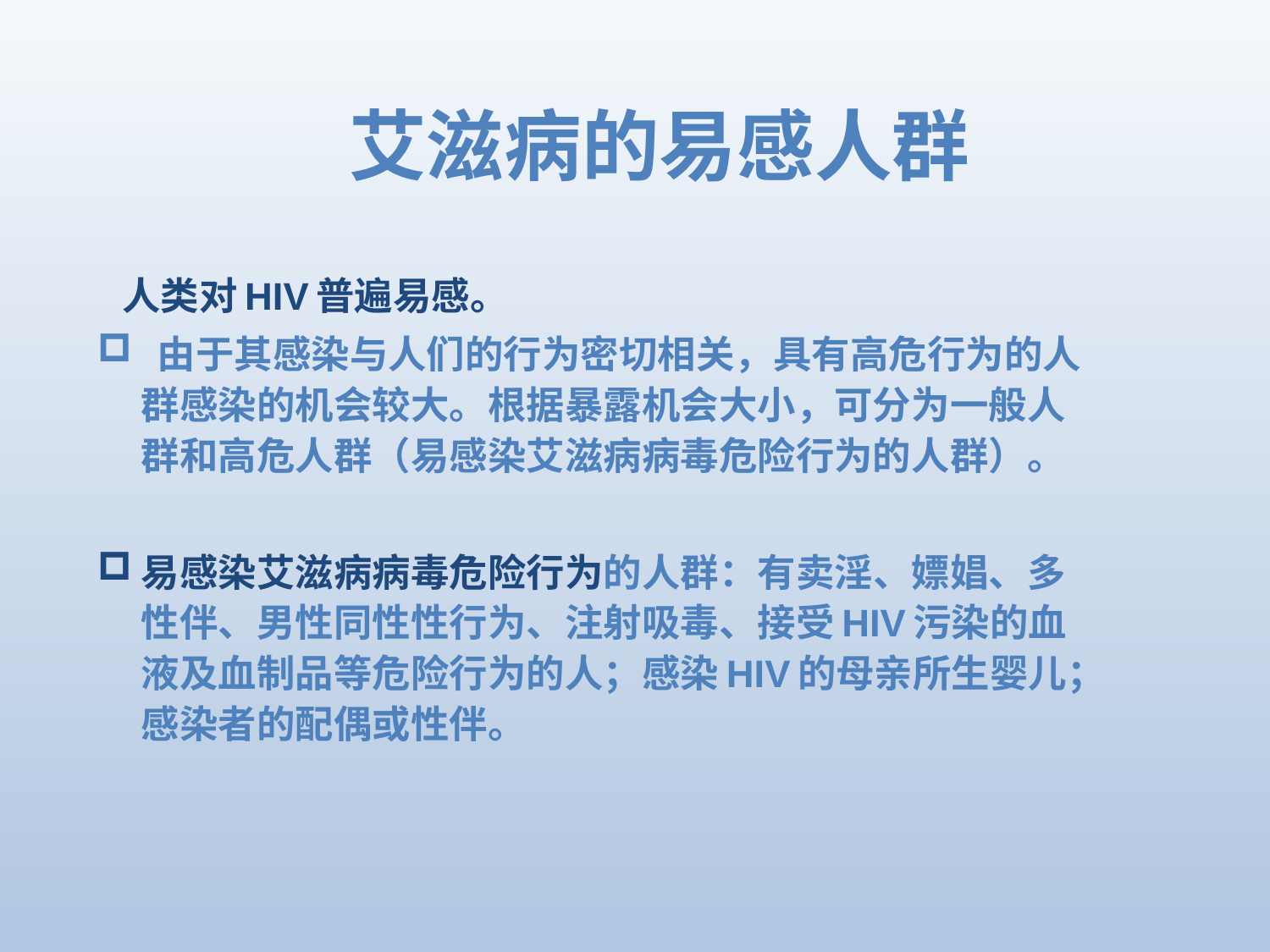

艾滋病的易感人群
  人类对HIV普遍易感。
 由于其感染与人们的行为密切相关，具有高危行为的人群感染的机会较大。根据暴露机会大小，可分为一般人群和高危人群（易感染艾滋病病毒危险行为的人群）。

易感染艾滋病病毒危险行为的人群：有卖淫、嫖娼、多性伴、男性同性性行为、注射吸毒、接受HIV污染的血液及血制品等危险行为的人；感染HIV的母亲所生婴儿；感染者的配偶或性伴。